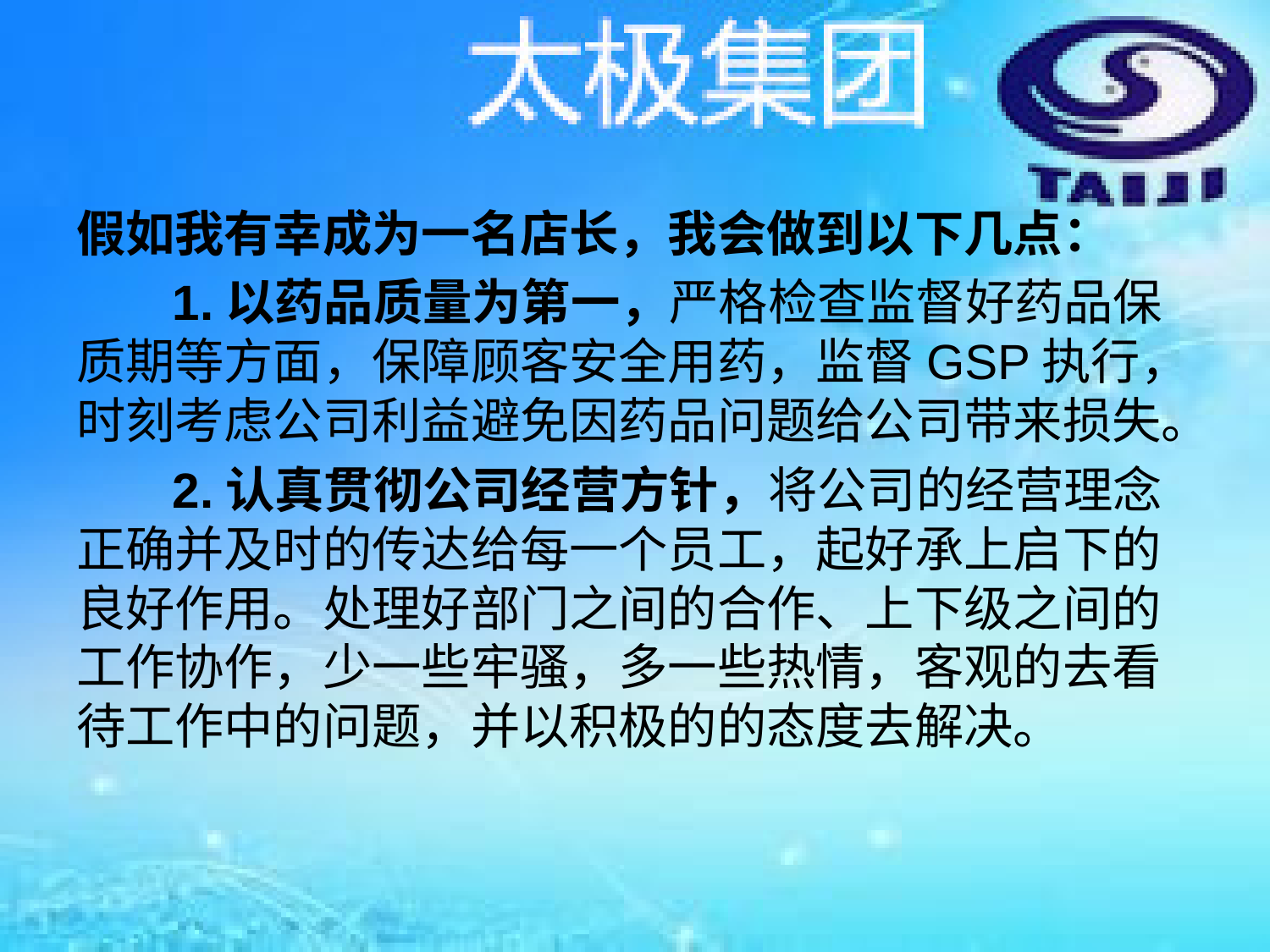

假如我有幸成为一名店长，我会做到以下几点：
       1.以药品质量为第一，严格检查监督好药品保质期等方面，保障顾客安全用药，监督GSP执行，时刻考虑公司利益避免因药品问题给公司带来损失。
       2.认真贯彻公司经营方针，将公司的经营理念正确并及时的传达给每一个员工，起好承上启下的良好作用。处理好部门之间的合作、上下级之间的工作协作，少一些牢骚，多一些热情，客观的去看待工作中的问题，并以积极的的态度去解决。